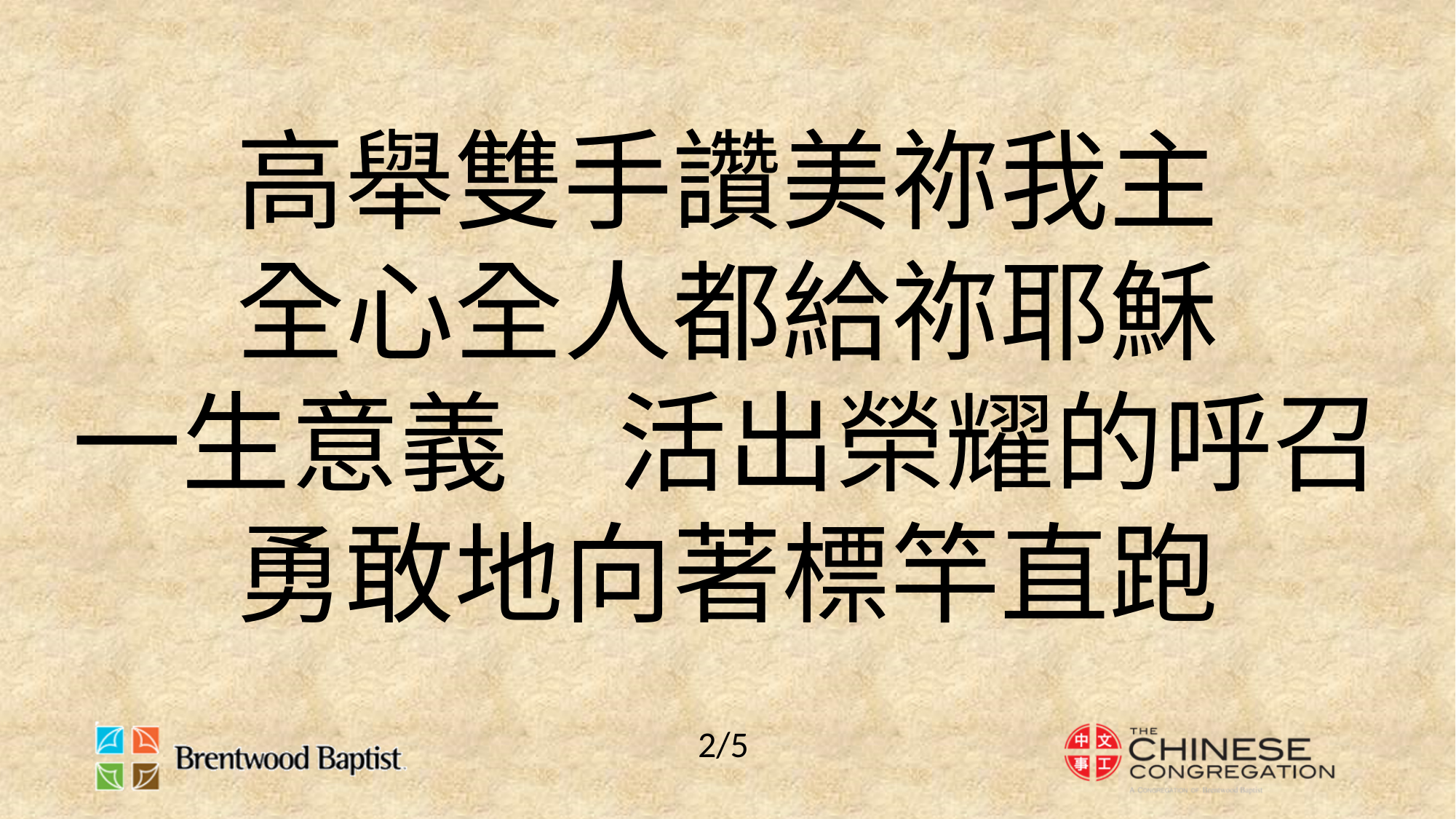

高舉雙手讚美祢我主
全心全人都給祢耶穌
一生意義　活出榮耀的呼召
勇敢地向著標竿直跑
2/5